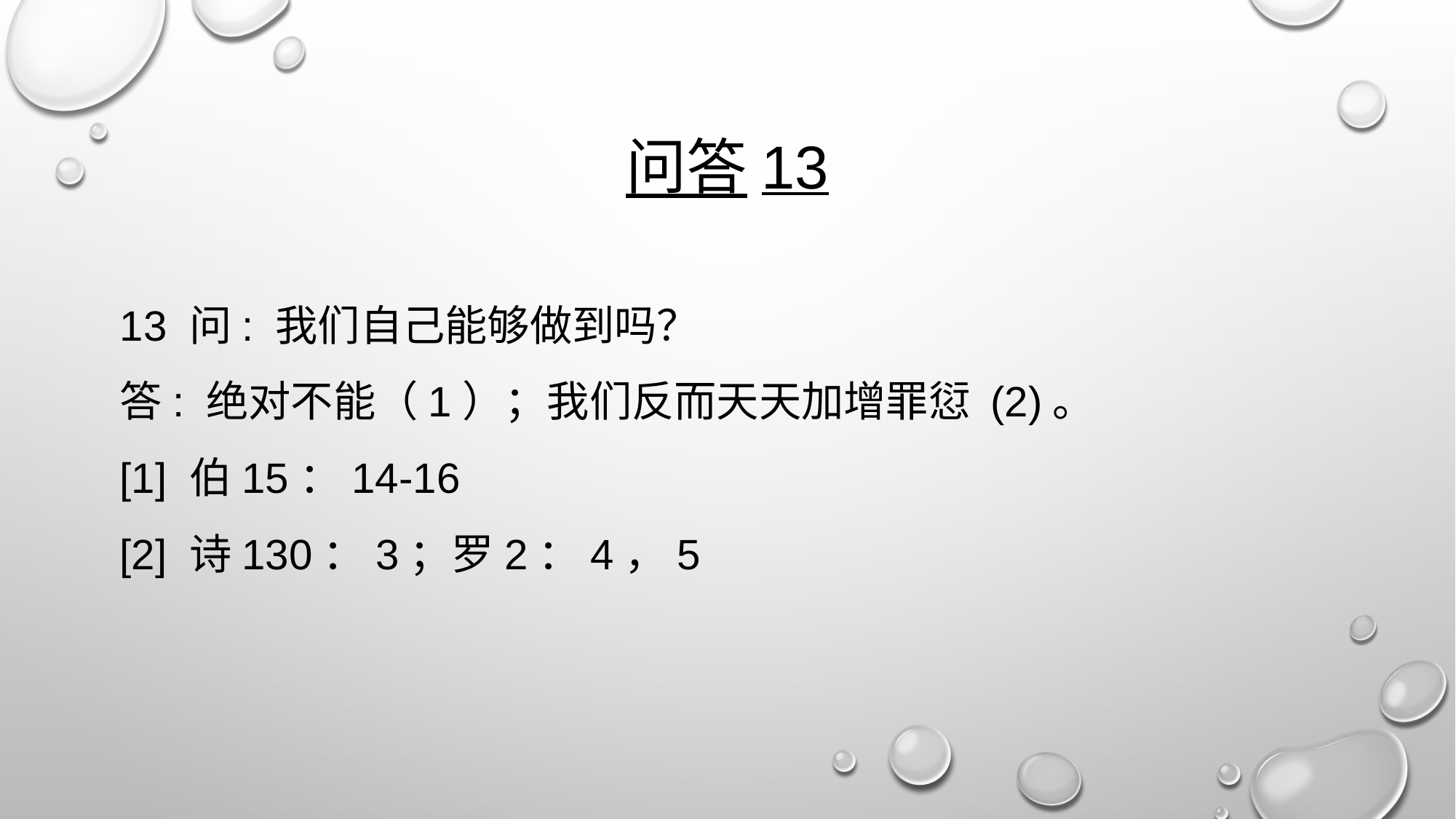

# 问答13
13 问: 我们自己能够做到吗？
答: 绝对不能（1）；我们反而天天加增罪愆 (2)。
[1] 伯15：14-16
[2] 诗130：3；罗2：4，5